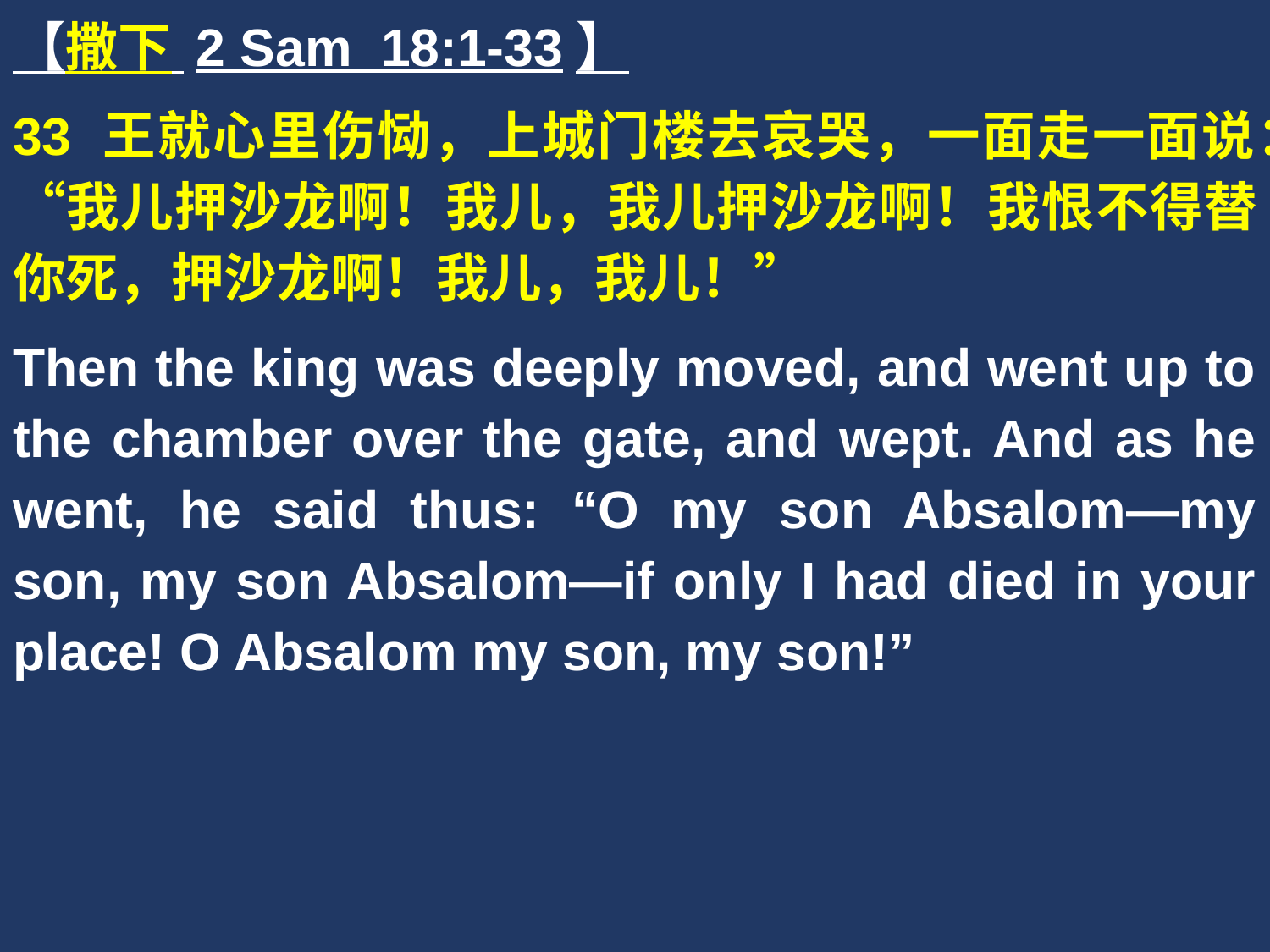

【撒下 2 Sam  18:1-33】
33 王就心里伤恸，上城门楼去哀哭，一面走一面说：“我儿押沙龙啊！我儿，我儿押沙龙啊！我恨不得替你死，押沙龙啊！我儿，我儿！”
Then the king was deeply moved, and went up to the chamber over the gate, and wept. And as he went, he said thus: “O my son Absalom—my son, my son Absalom—if only I had died in your place! O Absalom my son, my son!”